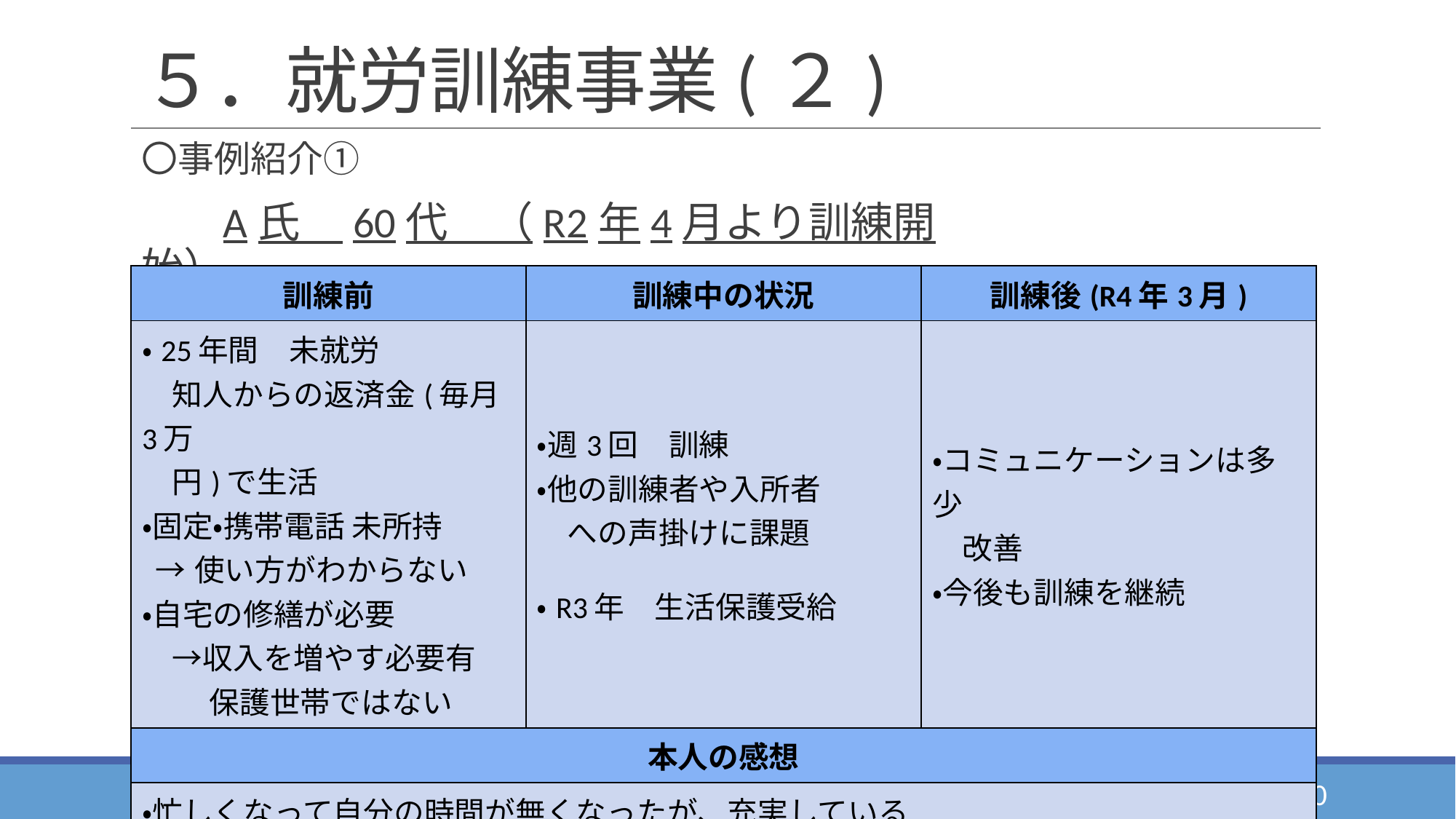

# ５．就労訓練事業(２)
〇事例紹介①
　　A氏　60代　（R2年4月より訓練開始）
| 訓練前 | 訓練中の状況 | 訓練後(R4年3月) |
| --- | --- | --- |
| ・25年間　未就労 　知人からの返済金(毎月3万 　円)で生活 ・固定・携帯電話 未所持 →使い方がわからない ・自宅の修繕が必要 　→収入を増やす必要有 　　 保護世帯ではない | ・週3回　訓練 ・他の訓練者や入所者 　への声掛けに課題 ・R3年　生活保護受給 | ・コミュニケーションは多少 　改善 ・今後も訓練を継続 |
| 本人の感想 |  |  |
| ・忙しくなって自分の時間が無くなったが、充実している ・話したり、相談できる場ができた | ・訓練を通して、現在の 　自分なりにできるやり 　方を考えながら取り 　組めた | ・仕事をする自信を取り 　戻せたため訓練終了 　　→パート就労へ |
10